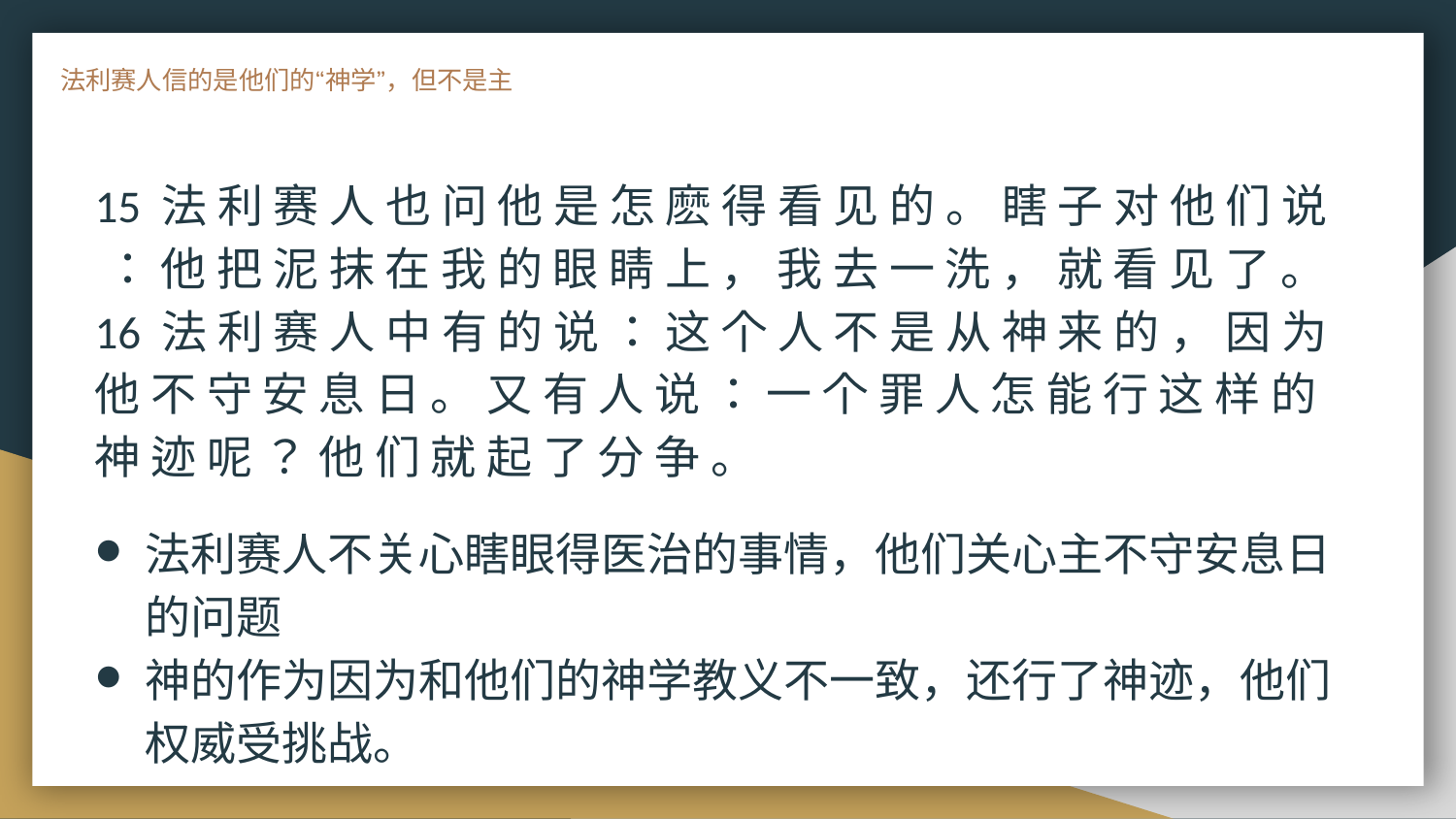

# 法利赛人信的是他们的“神学”，但不是主
15 法 利 赛 人 也 问 他 是 怎 麽 得 看 见 的 。 瞎 子 对 他 们 说 ： 他 把 泥 抹 在 我 的 眼 睛 上 ， 我 去 一 洗 ， 就 看 见 了 。
16 法 利 赛 人 中 有 的 说 ： 这 个 人 不 是 从 神 来 的 ， 因 为 他 不 守 安 息 日 。 又 有 人 说 ： 一 个 罪 人 怎 能 行 这 样 的 神 迹 呢 ？ 他 们 就 起 了 分 争 。

法利赛人不关心瞎眼得医治的事情，他们关心主不守安息日的问题
神的作为因为和他们的神学教义不一致，还行了神迹，他们权威受挑战。